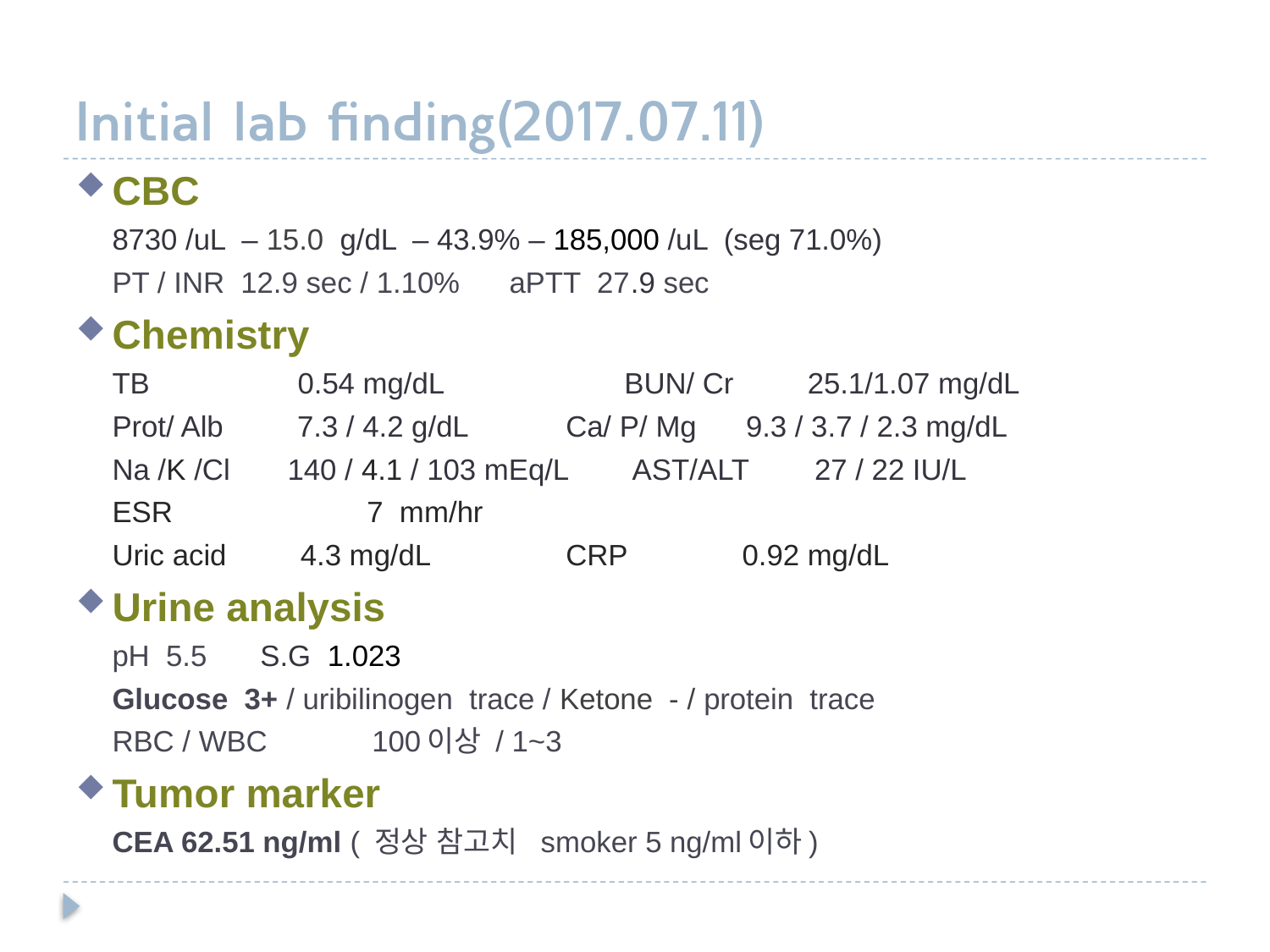

# Initial lab finding(2017.07.11)
CBC
8730 /uL  – 15.0  g/dL  – 43.9% – 185,000 /uL  (seg 71.0%)
PT / INR  12.9 sec / 1.10%      aPTT  27.9 sec
Chemistry
TB                  0.54 mg/dL                      BUN/ Cr         25.1/1.07 mg/dL
Prot/ Alb         7.3 / 4.2 g/dL	          Ca/ P/ Mg      9.3 / 3.7 / 2.3 mg/dL
Na /K /Cl       140 / 4.1 / 103 mEq/L        AST/ALT        27 / 22 IU/L
ESR	             7  mm/hr
Uric acid         4.3 mg/dL	          CRP              0.92 mg/dL
Urine analysis
pH  5.5	S.G  1.023
Glucose  3+ / uribilinogen  trace / Ketone  - / protein  trace
RBC / WBC	100이상 / 1~3
Tumor marker
CEA 62.51 ng/ml ( 정상 참고치  smoker 5 ng/ml이하)